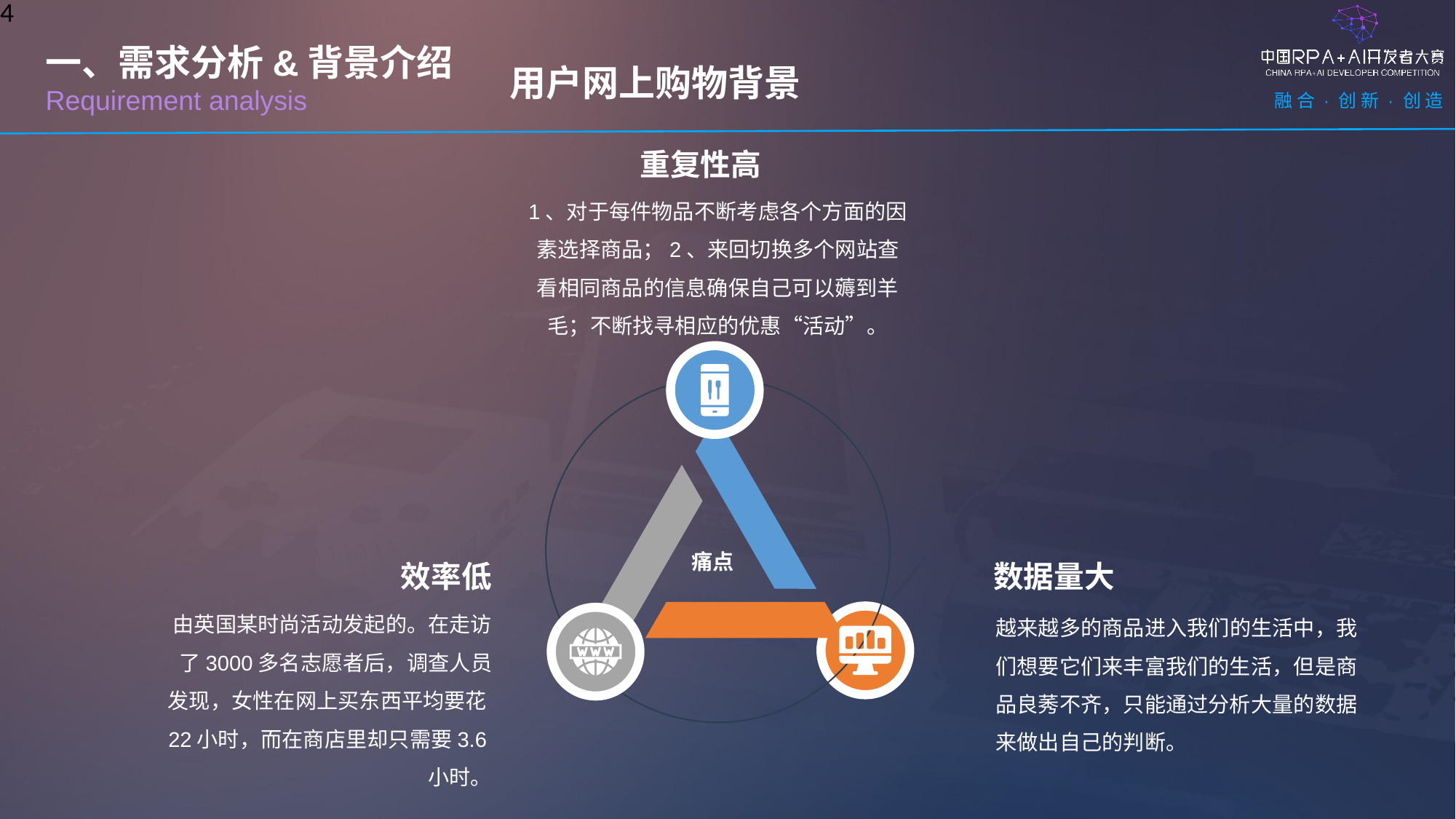

4
用户网上购物背景
一、需求分析&背景介绍
Requirement analysis
重复性高
1、对于每件物品不断考虑各个方面的因素选择商品；2、来回切换多个网站查看相同商品的信息确保自己可以薅到羊毛；不断找寻相应的优惠“活动”。

痛点

效率低
数据量大
由英国某时尚活动发起的。在走访了3000多名志愿者后，调查人员发现，女性在网上买东西平均要花22小时，而在商店里却只需要3.6小时。
越来越多的商品进入我们的生活中，我们想要它们来丰富我们的生活，但是商品良莠不齐，只能通过分析大量的数据来做出自己的判断。